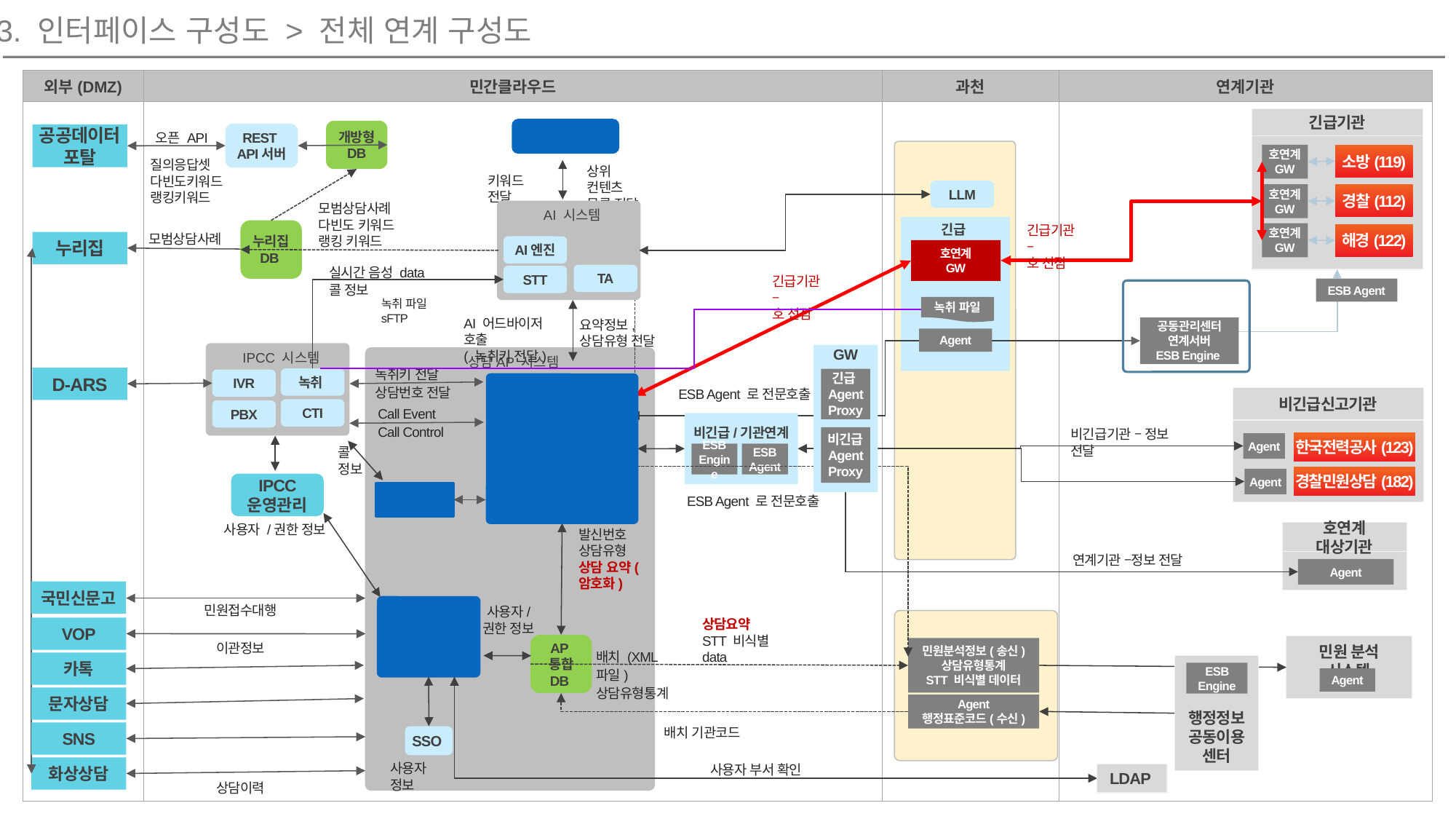

3. 인터페이스 구성도 > 전체 연계 구성도
긴급기관
KMS
개방형
DB
REST
API서버
공공데이터
포탈
오픈 API

과천DC (외부망)
호연계
GW
소방(119)
질의응답셋
다빈도키워드
랭킹키워드
상위 컨텐츠
목록 전달
키워드 전달
LLM
호연계
GW
경찰(112)
모범상담사례
다빈도 키워드
랭킹 키워드
AI 시스템
긴급

누리집
DB
긴급기관 –
호 선점
호연계
GW
해경(122)
모범상담사례
누리집
AI엔진
호연계
GW
실시간 음성 data
콜 정보
TA
STT
긴급기관 –
호 선점
ESB Agent
공통 관리센터
 연계 서버

공동관리센터 연계서버
ESB Engine
녹취 파일  sFTP
녹취 파일
AI 어드바이저 호출
( 녹취키 전달)
요약정보,
상담유형 전달
Agent
IPCC 시스템
녹취
IVR
CTI
PBX
GW
긴급
Agent Proxy
비긴급
Agent Proxy
상담AP 시스템
녹취키 전달
상담번호 전달
D-ARS
상담 APP
ESB Agent 로 전문호출
비긴급신고기관

한국전력공사(123)
경찰민원상담(182)
Call Event
Call Control
비긴급/기관연계

ESB
Engine
ESB
Agent
비긴급기관 – 정보 전달
Agent
콜 정보
Agent
IPCC 운영관리
통합통계
ESB Agent 로 전문호출
사용자 /권한 정보
호연계 대상기관

Agent
발신번호
상담유형
상담 요약(암호화)
연계기관 –정보 전달
국민신문고
통합관리
민원접수대행
사용자/
권한 정보

과천DC(내부망)
상담요약
STT 비식별 data
VOP
AP
통합 DB
민원 분석 시스템
민원분석정보(송신)
상담유형통계
STT 비식별 데이터
이관정보
배치 (XML파일)
상담유형통계
카톡
행정정보 공동이용센터
ESB Engine
Agent
문자상담
Agent
행정표준코드(수신)
SNS
배치 기관코드
SSO
화상상담
사용자 정보
사용자 부서 확인
LDAP
상담이력